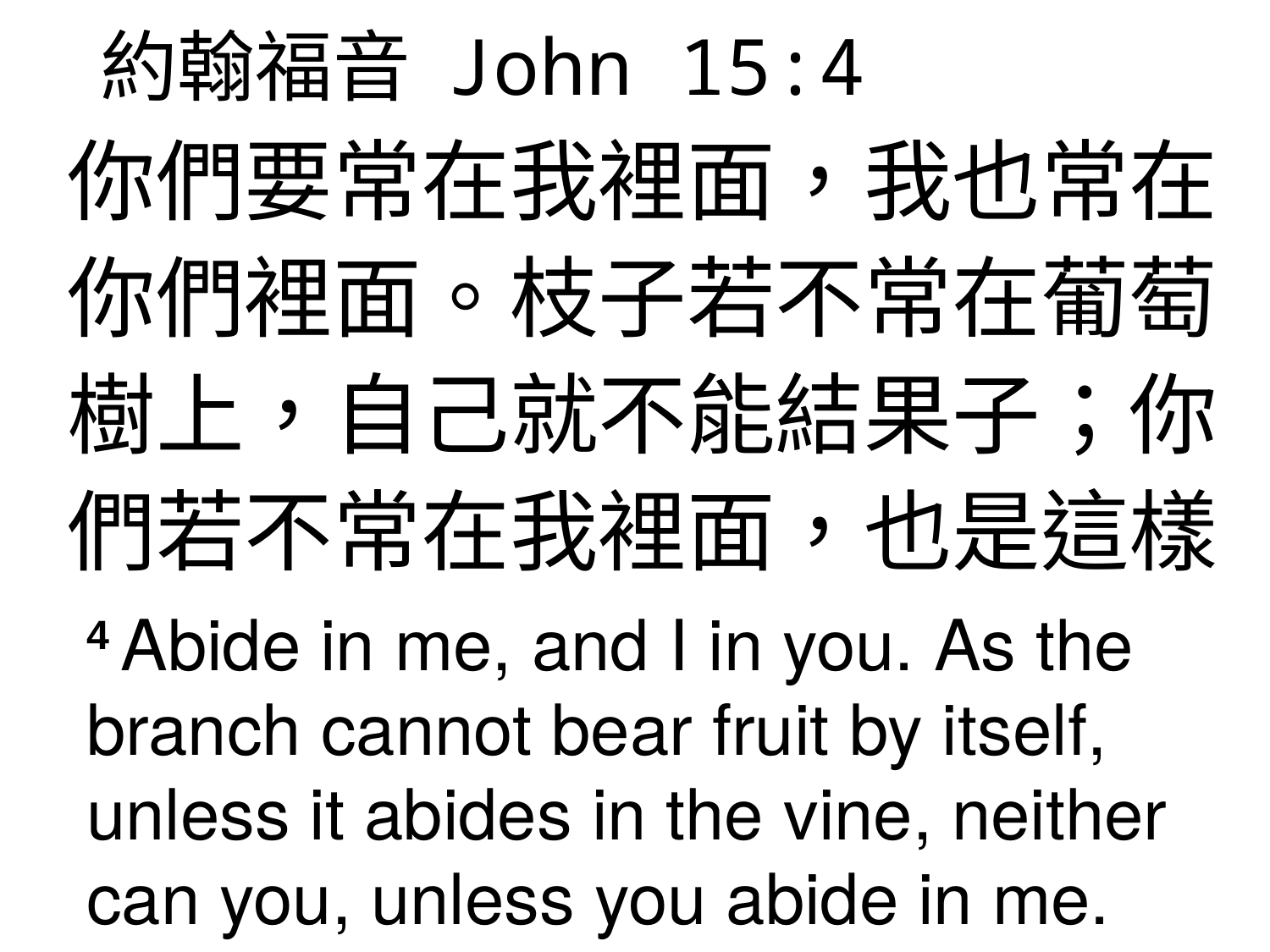

# 約翰福音 John 15:4
你們要常在我裡面，我也常在你們裡面。枝子若不常在葡萄樹上，自己就不能結果子；你們若不常在我裡面，也是這樣
4 Abide in me, and I in you. As the branch cannot bear fruit by itself, unless it abides in the vine, neither can you, unless you abide in me.